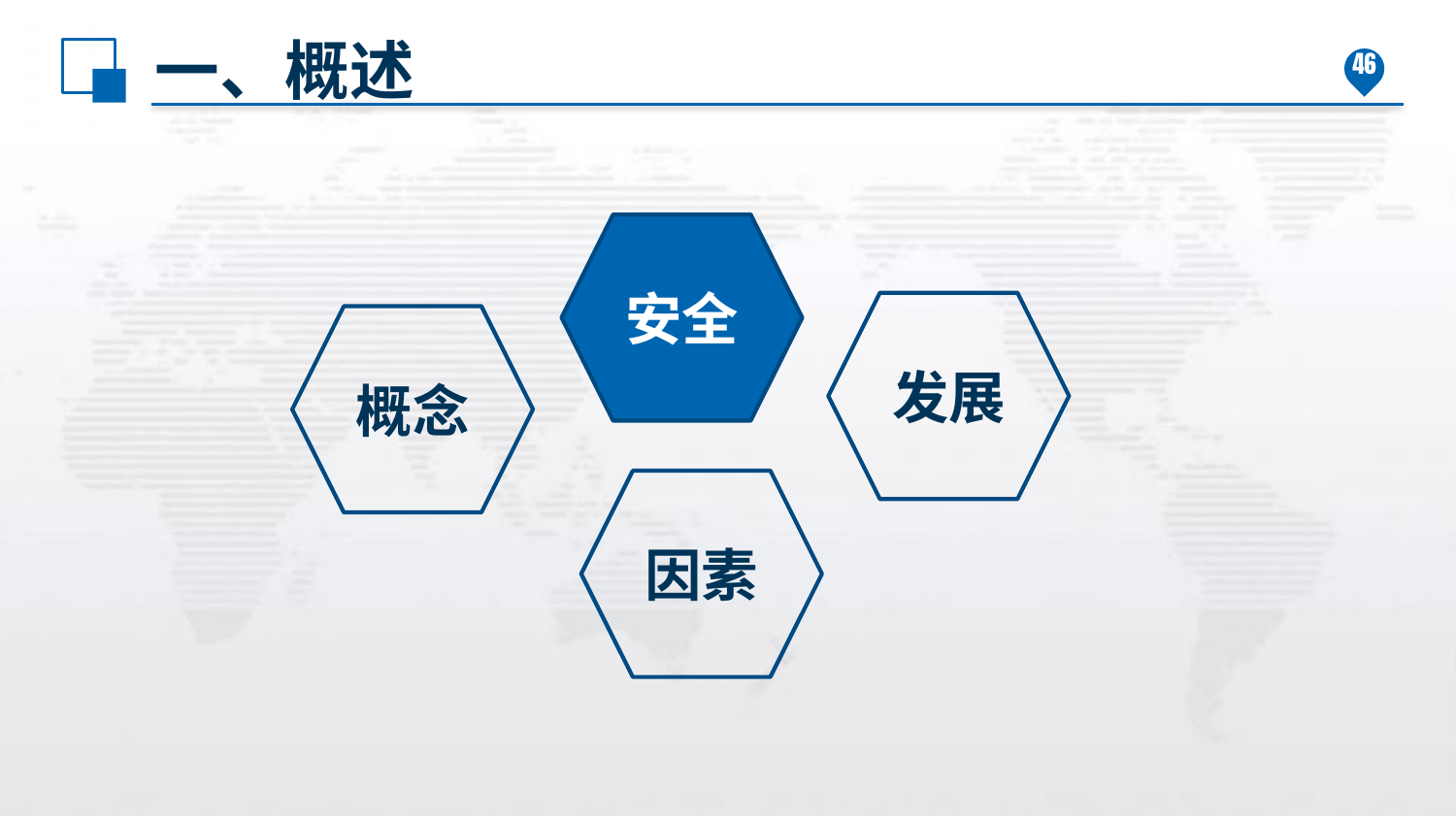

# 一、概述
46
安全
发展
概念
因素